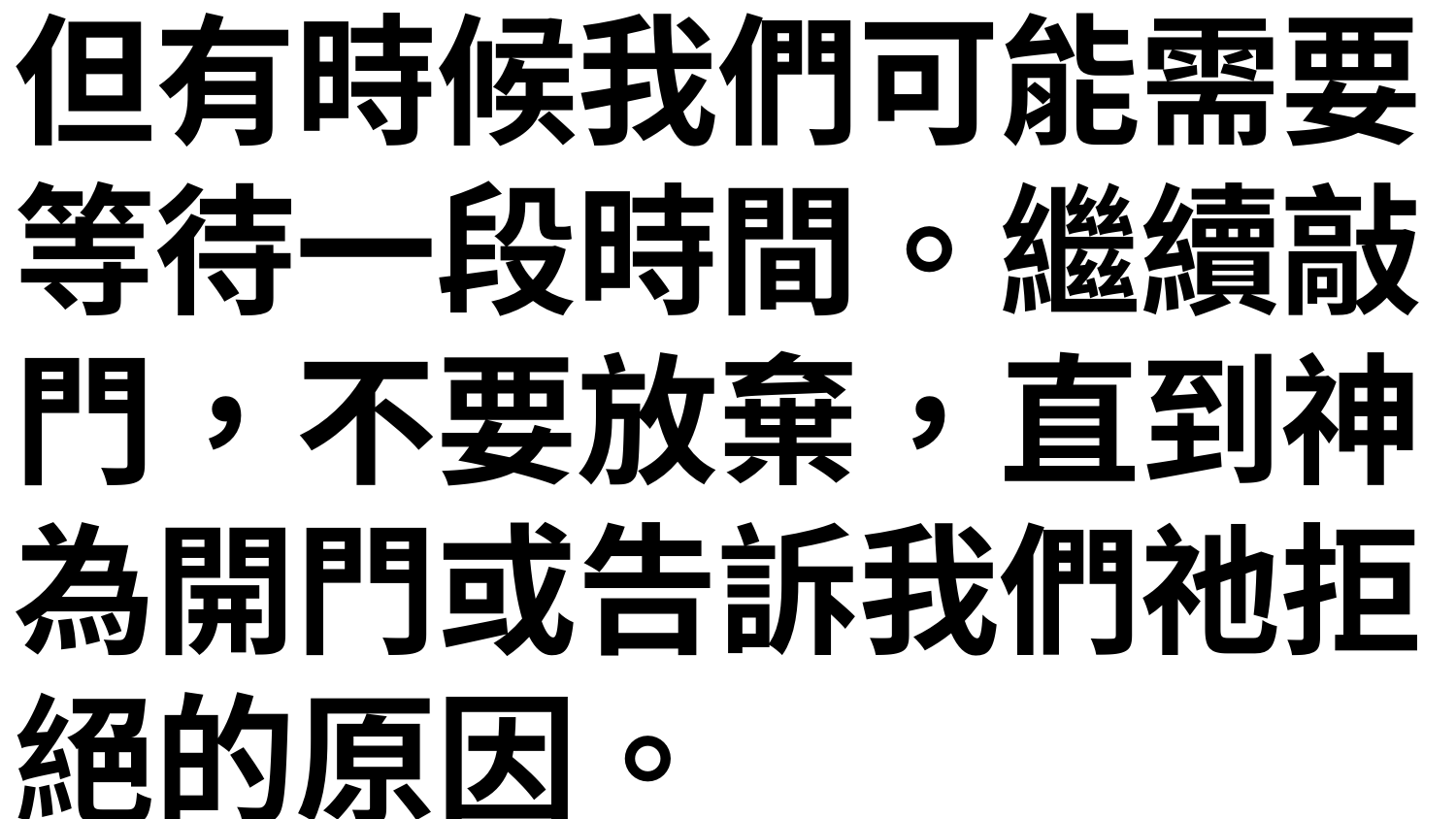

但有時候我們可能需要等待一段時間。繼續敲門，不要放棄，直到神為開門或告訴我們祂拒絕的原因。